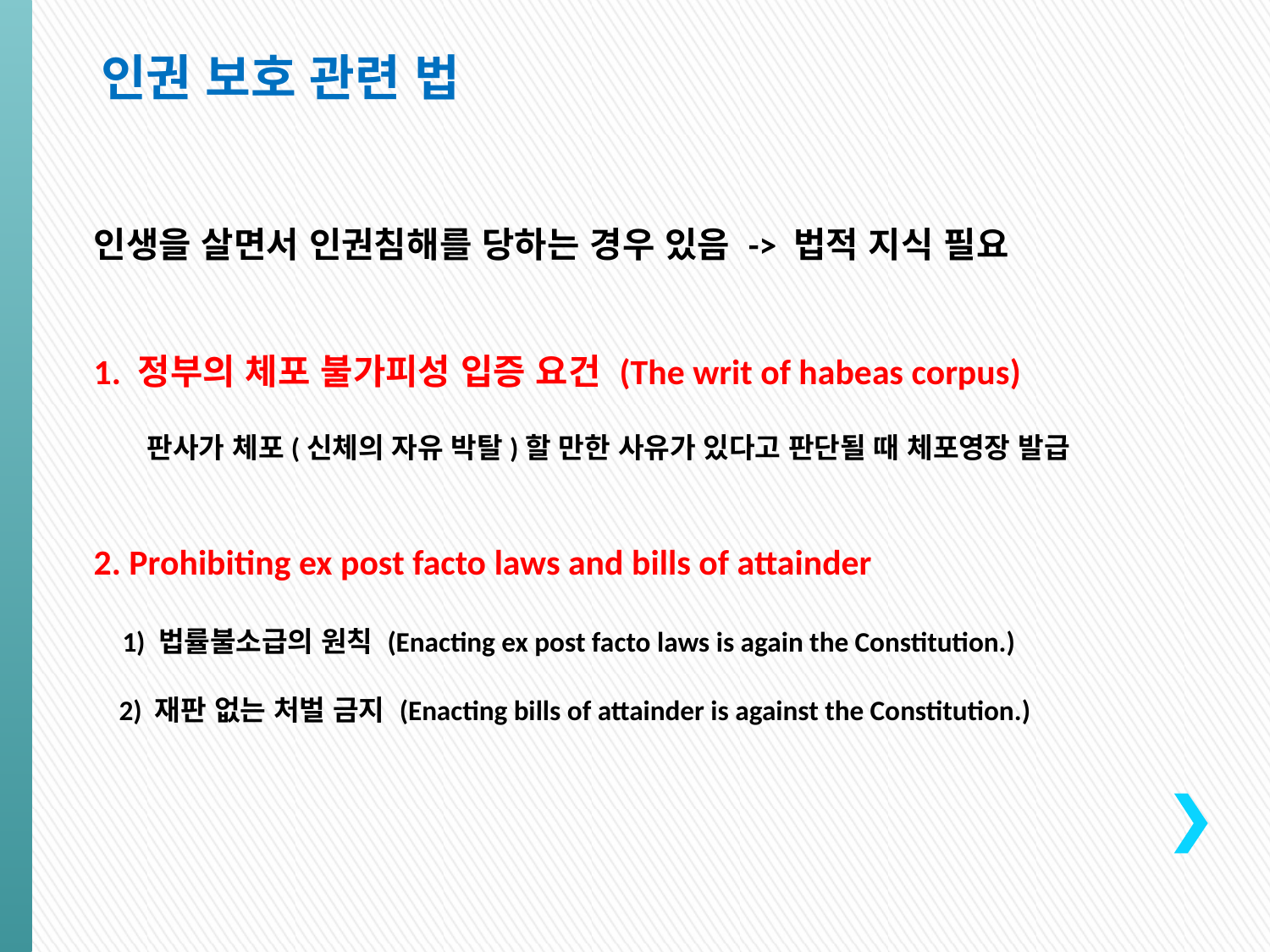

인권 보호 관련 법
인생을 살면서 인권침해를 당하는 경우 있음 -> 법적 지식 필요

1. 정부의 체포 불가피성 입증 요건 (The writ of habeas corpus)

      판사가 체포(신체의 자유 박탈)할 만한 사유가 있다고 판단될 때 체포영장 발급

2. Prohibiting ex post facto laws and bills of attainder

    1) 법률불소급의 원칙 (Enacting ex post facto laws is again the Constitution.)

    2) 재판 없는 처벌 금지 (Enacting bills of attainder is against the Constitution.)